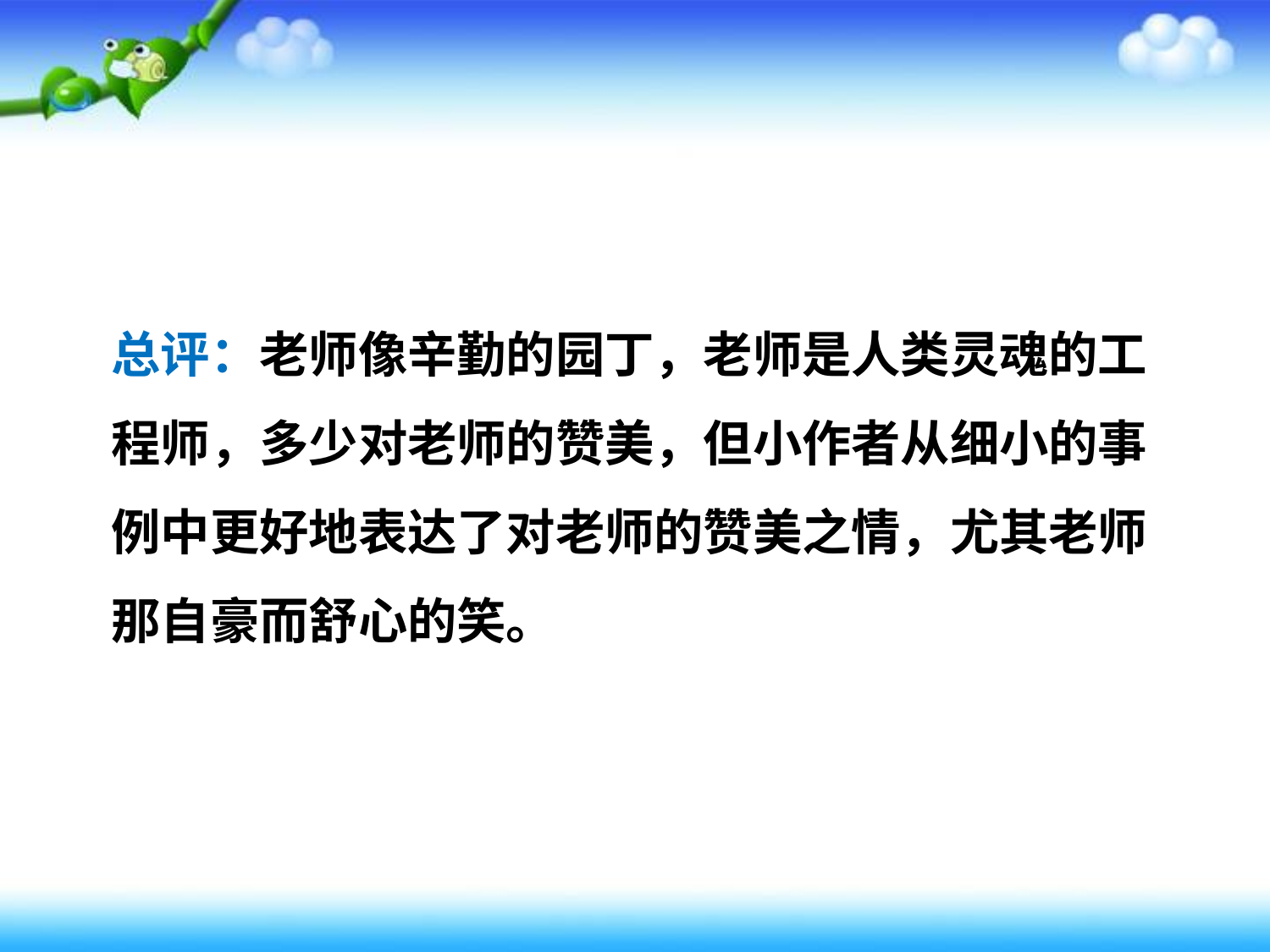

总评：老师像辛勤的园丁，老师是人类灵魂的工程师，多少对老师的赞美，但小作者从细小的事例中更好地表达了对老师的赞美之情，尤其老师那自豪而舒心的笑。